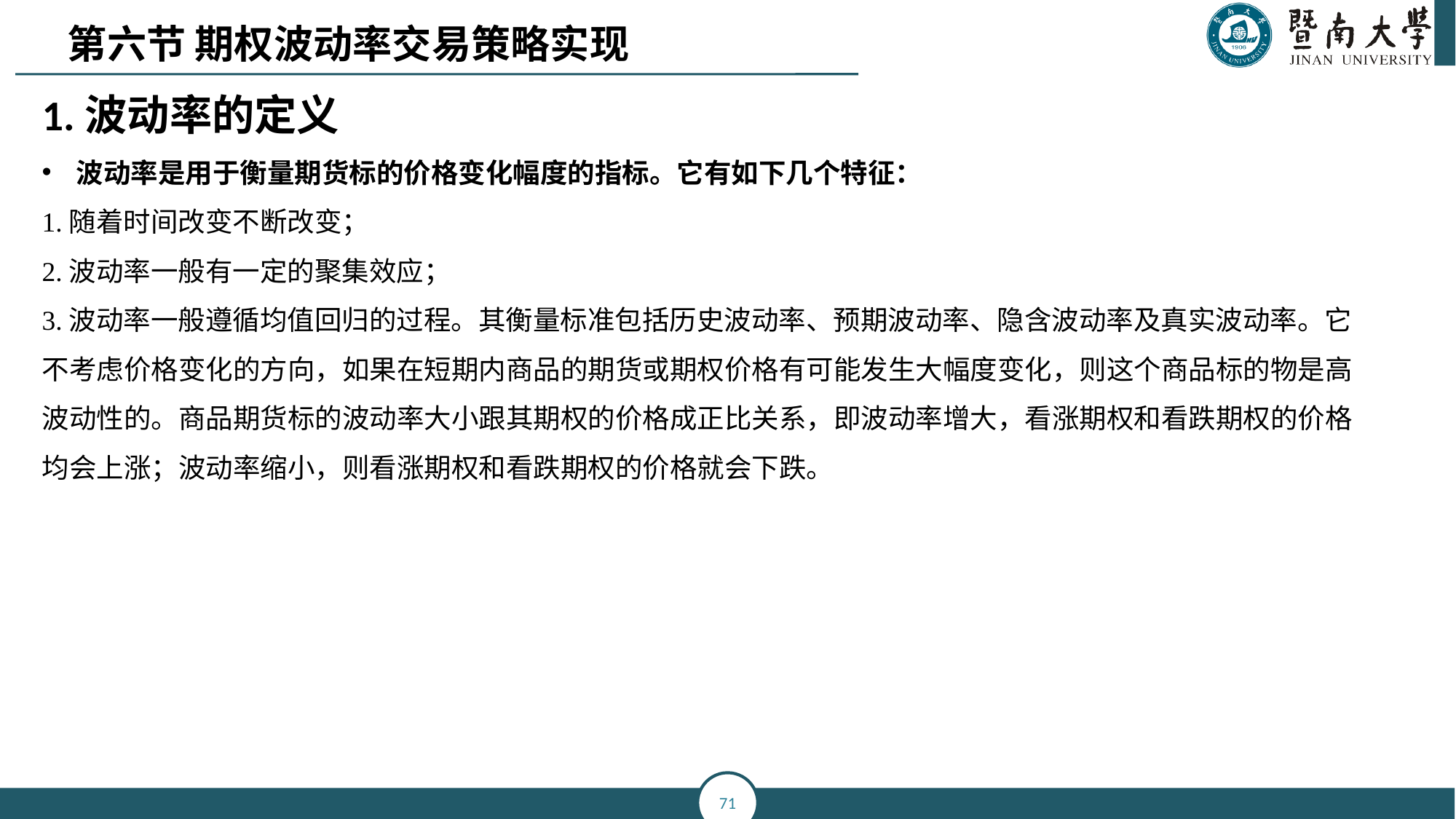

第六节 期权波动率交易策略实现
1.波动率的定义
波动率是用于衡量期货标的价格变化幅度的指标。它有如下几个特征：
1.随着时间改变不断改变；
2.波动率一般有一定的聚集效应；
3.波动率一般遵循均值回归的过程。其衡量标准包括历史波动率、预期波动率、隐含波动率及真实波动率。它不考虑价格变化的方向，如果在短期内商品的期货或期权价格有可能发生大幅度变化，则这个商品标的物是高波动性的。商品期货标的波动率大小跟其期权的价格成正比关系，即波动率增大，看涨期权和看跌期权的价格均会上涨；波动率缩小，则看涨期权和看跌期权的价格就会下跌。